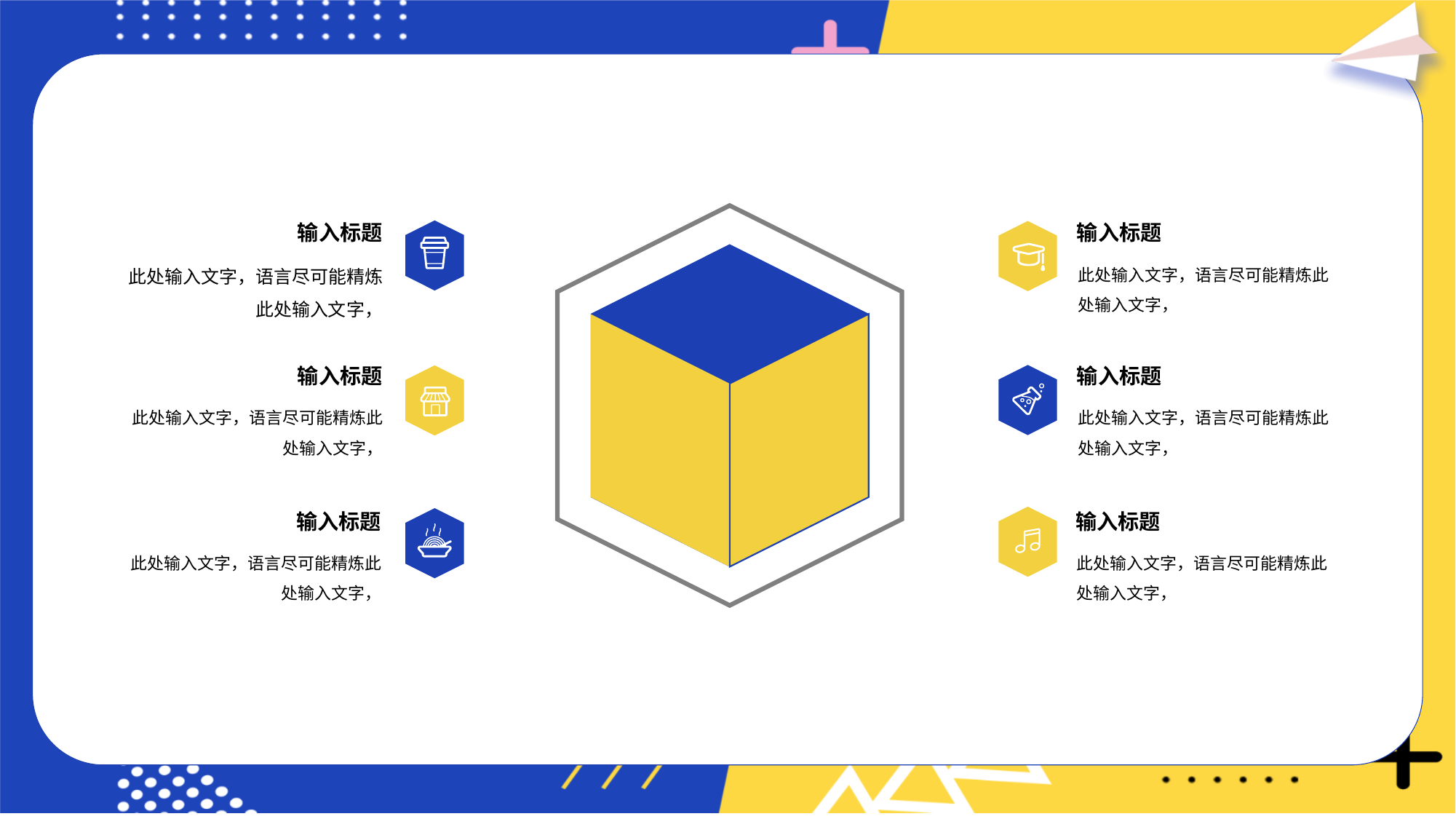

输入标题
输入标题

此处输入文字，语言尽可能精炼此处输入文字，
此处输入文字，语言尽可能精炼此处输入文字，
输入标题
输入标题

此处输入文字，语言尽可能精炼此处输入文字，
此处输入文字，语言尽可能精炼此处输入文字，
输入标题
输入标题

此处输入文字，语言尽可能精炼此处输入文字，
此处输入文字，语言尽可能精炼此处输入文字，